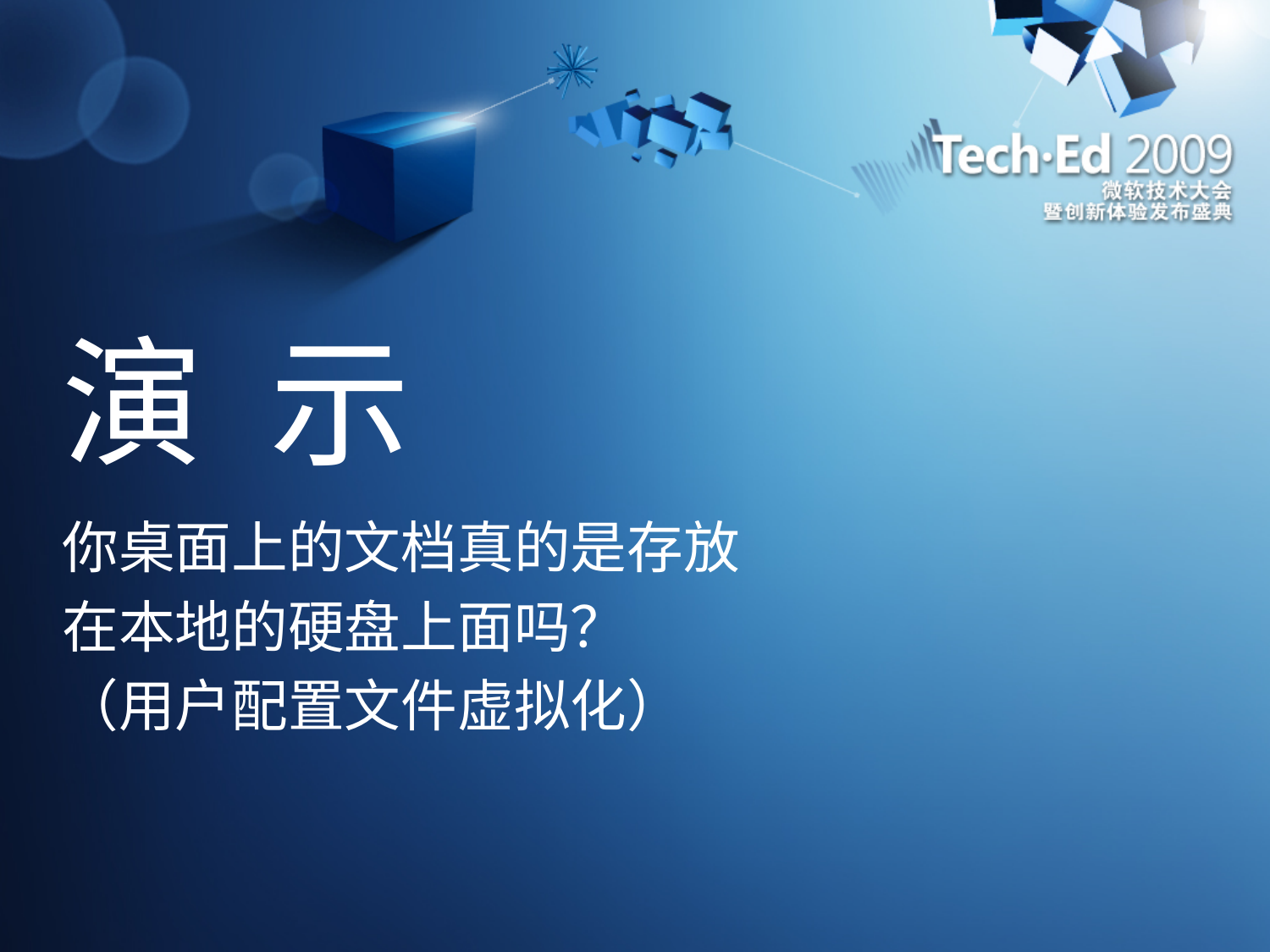

# 演 示
你桌面上的文档真的是存放
在本地的硬盘上面吗？
（用户配置文件虚拟化）